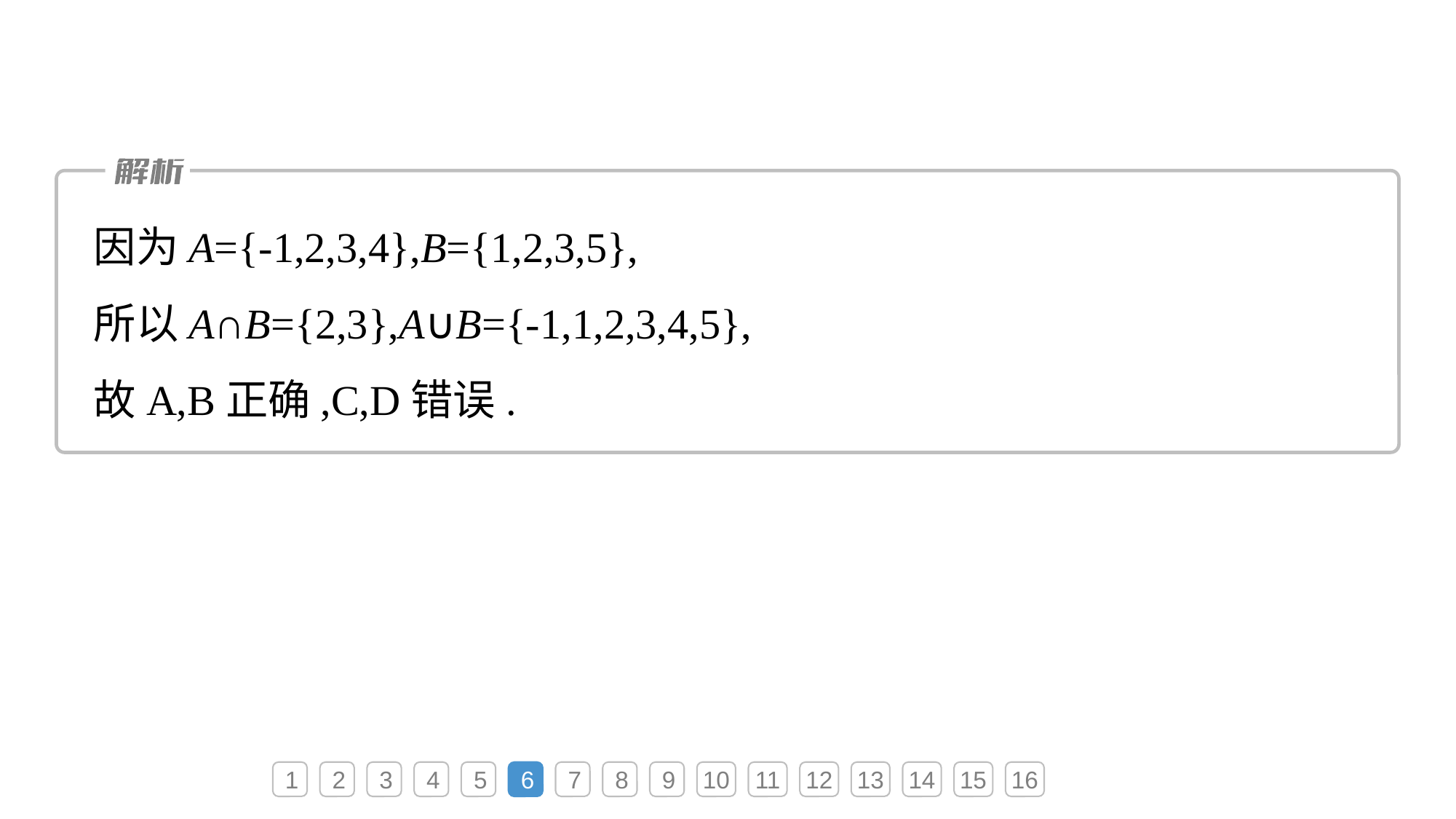

因为A={-1,2,3,4},B={1,2,3,5},
所以A∩B={2,3},A∪B={-1,1,2,3,4,5},
故A,B正确,C,D错误.
1
2
3
4
5
6
7
8
9
10
11
12
13
14
15
16